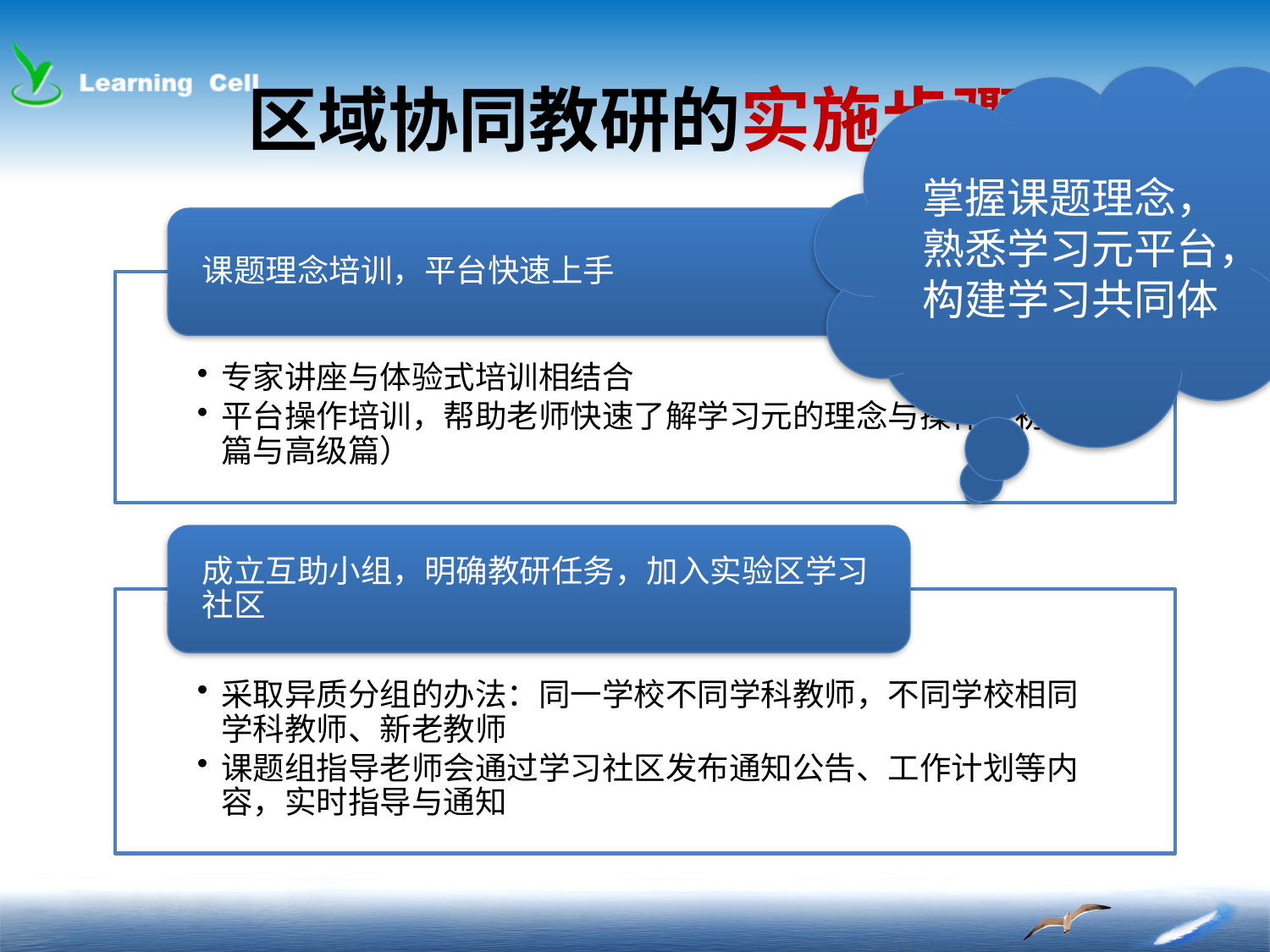

# 区域协同教研的实施步骤
掌握课题理念，熟悉学习元平台，构建学习共同体

专家讲座与体验式培训相结合
平台操作培训，帮助老师快速了解学习元的理念与操作（初级篇与高级篇）
课题理念培训，平台快速上手
采取异质分组的办法：同一学校不同学科教师，不同学校相同学科教师、新老教师
课题组指导老师会通过学习社区发布通知公告、工作计划等内容，实时指导与通知
成立互助小组，明确教研任务，加入实验区学习社区